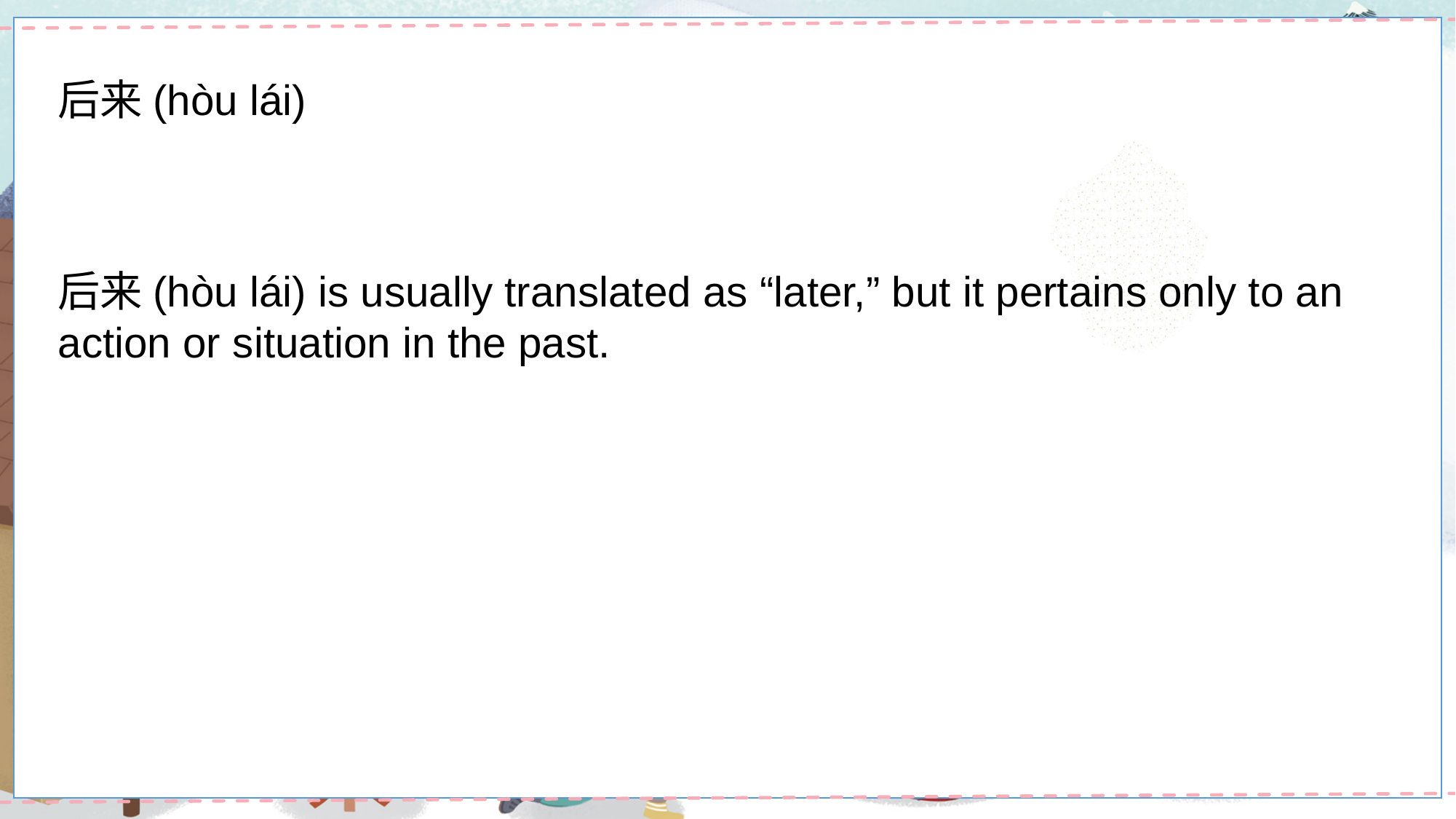

后来(hòu lái)

后来(hòu lái) is usually translated as “later,” but it pertains only to an action or situation in the past.